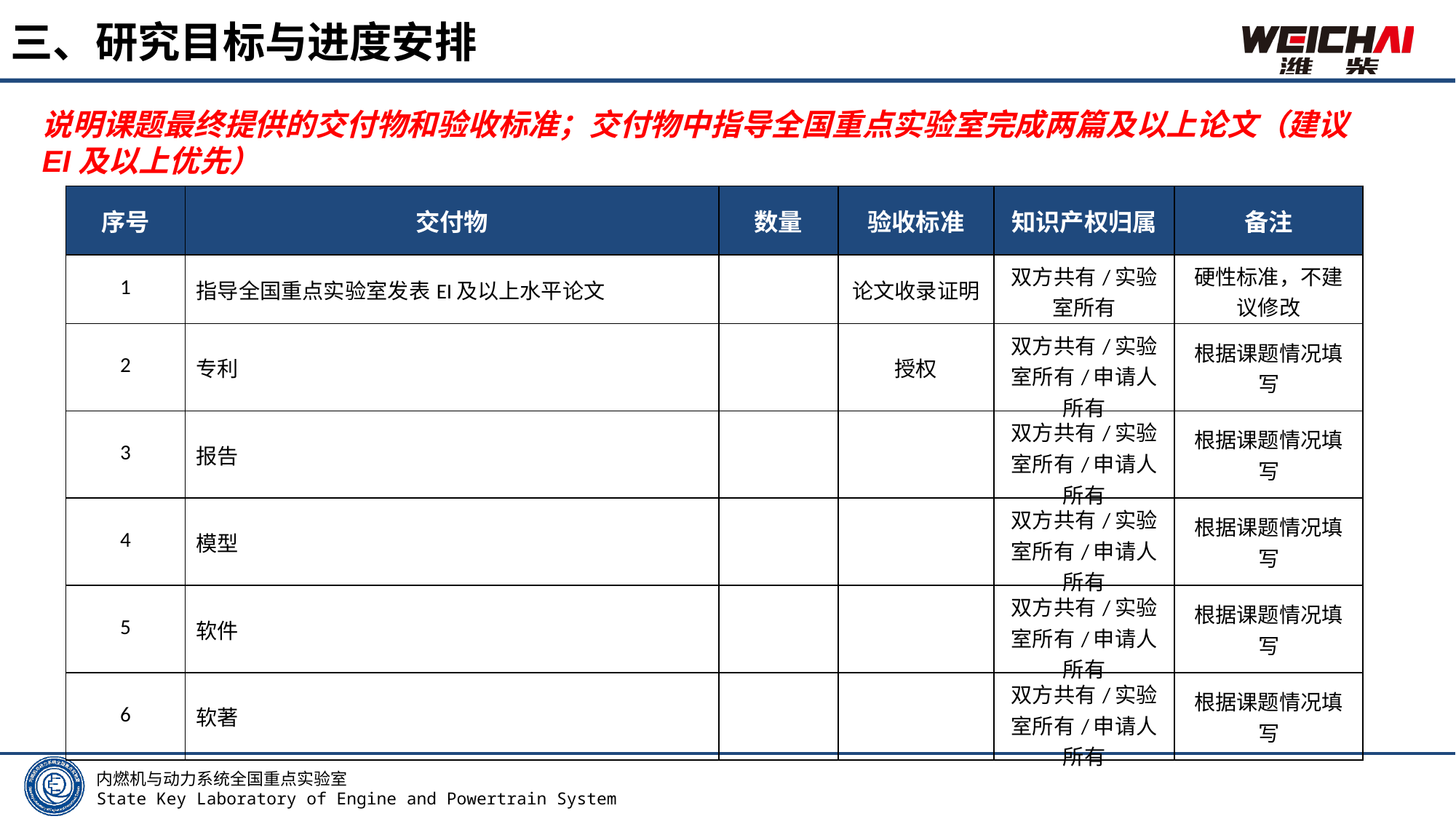

# 三、研究目标与进度安排
说明课题最终提供的交付物和验收标准；交付物中指导全国重点实验室完成两篇及以上论文（建议EI及以上优先）
| 序号 | 交付物 | 数量 | 验收标准 | 知识产权归属 | 备注 |
| --- | --- | --- | --- | --- | --- |
| 1 | 指导全国重点实验室发表EI及以上水平论文 |  | 论文收录证明 | 双方共有/实验室所有 | 硬性标准，不建议修改 |
| 2 | 专利 |  | 授权 | 双方共有/实验室所有/申请人所有 | 根据课题情况填写 |
| 3 | 报告 |  |  | 双方共有/实验室所有/申请人所有 | 根据课题情况填写 |
| 4 | 模型 |  |  | 双方共有/实验室所有/申请人所有 | 根据课题情况填写 |
| 5 | 软件 |  |  | 双方共有/实验室所有/申请人所有 | 根据课题情况填写 |
| 6 | 软著 |  |  | 双方共有/实验室所有/申请人所有 | 根据课题情况填写 |